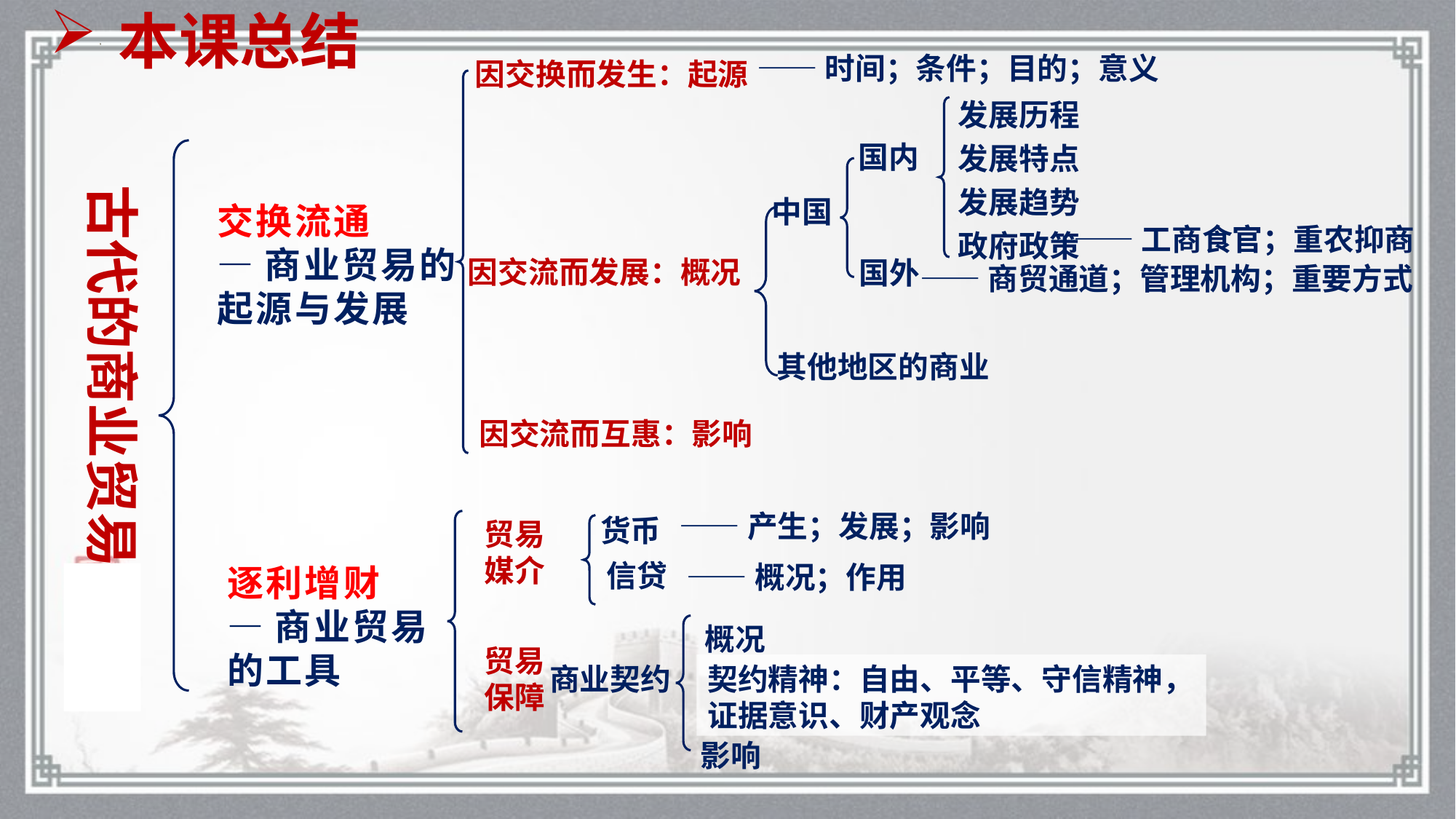

本课总结
——时间；条件；目的；意义
因交换而发生：起源

发展历程
发展特点
发展趋势
政府政策

国内

中国

——工商食官；重农抑商
因交流而发展：概况
国外
——商贸通道；管理机构；重要方式
其他地区的商业
因交流而互惠：影响

交换流通
—商业贸易的起源与发展
逐利增财
—商业贸易的工具
古代的商业贸易
——产生；发展；影响
货币

信贷
——概况；作用
概况

商业契约
契约精神：自由、平等、守信精神，证据意识、财产观念
影响
贸易媒介
贸易保障